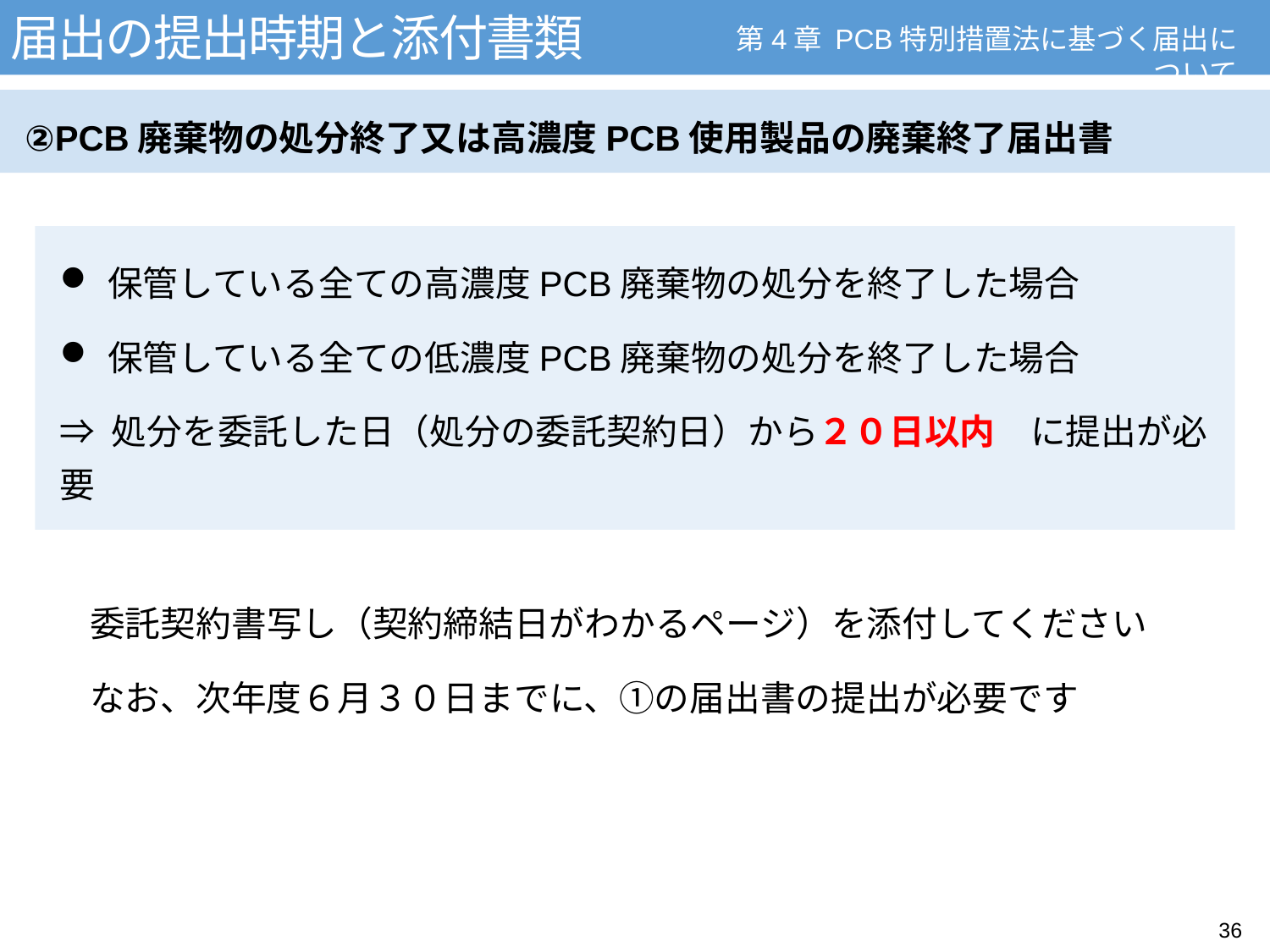

届出の提出時期と添付書類
第4章 PCB特別措置法に基づく届出について
②PCB廃棄物の処分終了又は高濃度PCB使用製品の廃棄終了届出書
保管している全ての高濃度PCB廃棄物の処分を終了した場合
保管している全ての低濃度PCB廃棄物の処分を終了した場合
⇒ 処分を委託した日（処分の委託契約日）から２０日以内　に提出が必要
委託契約書写し（契約締結日がわかるページ）を添付してください
なお、次年度６月３０日までに、①の届出書の提出が必要です
36